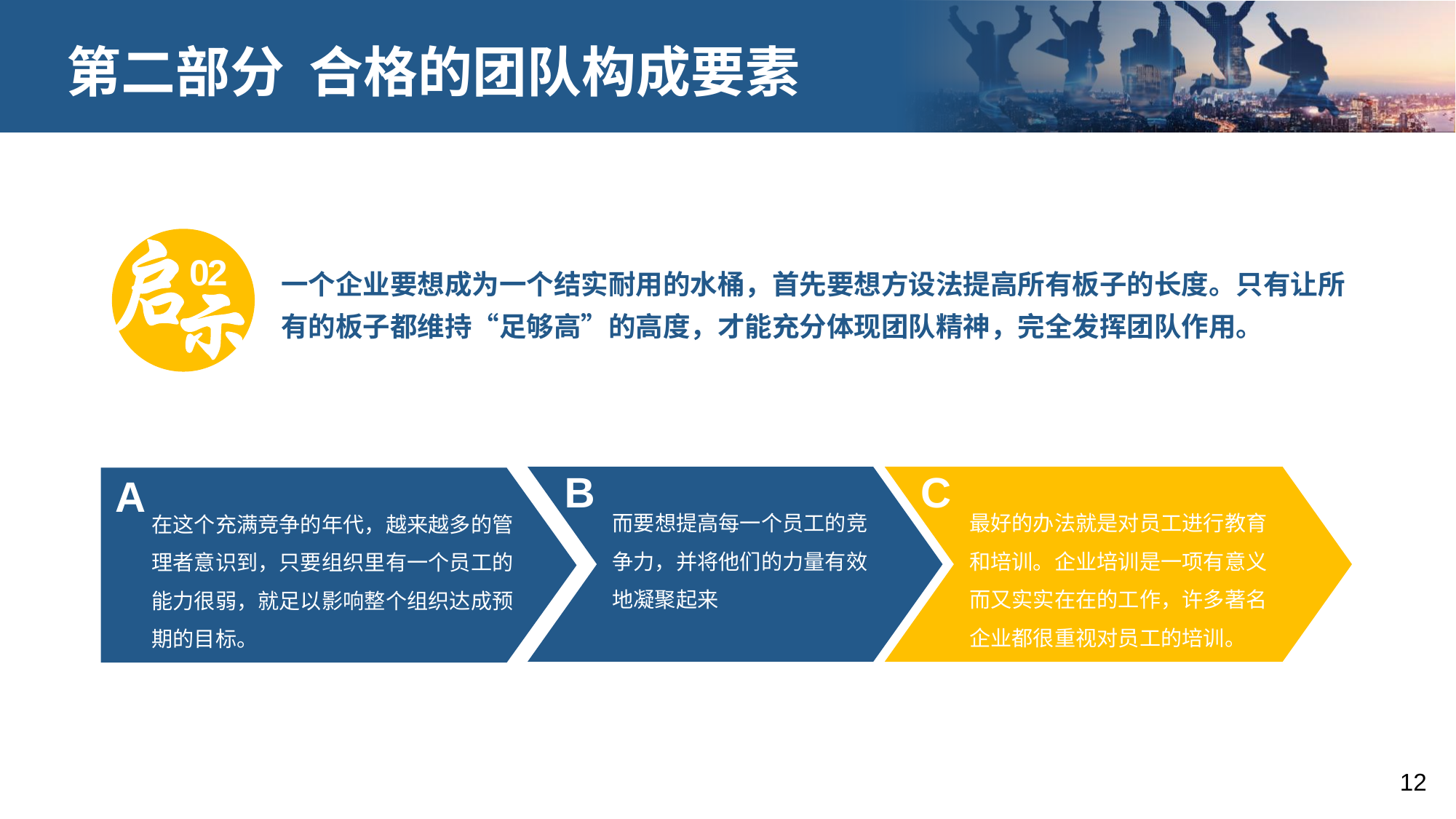

第二部分  合格的团队构成要素

02
一个企业要想成为一个结实耐用的水桶，首先要想方设法提高所有板子的长度。只有让所有的板子都维持“足够高”的高度，才能充分体现团队精神，完全发挥团队作用。
B

而要想提高每一个员工的竞争力，并将他们的力量有效地凝聚起来
C

最好的办法就是对员工进行教育和培训。企业培训是一项有意义而又实实在在的工作，许多著名企业都很重视对员工的培训。
A

在这个充满竞争的年代，越来越多的管理者意识到，只要组织里有一个员工的能力很弱，就足以影响整个组织达成预期的目标。